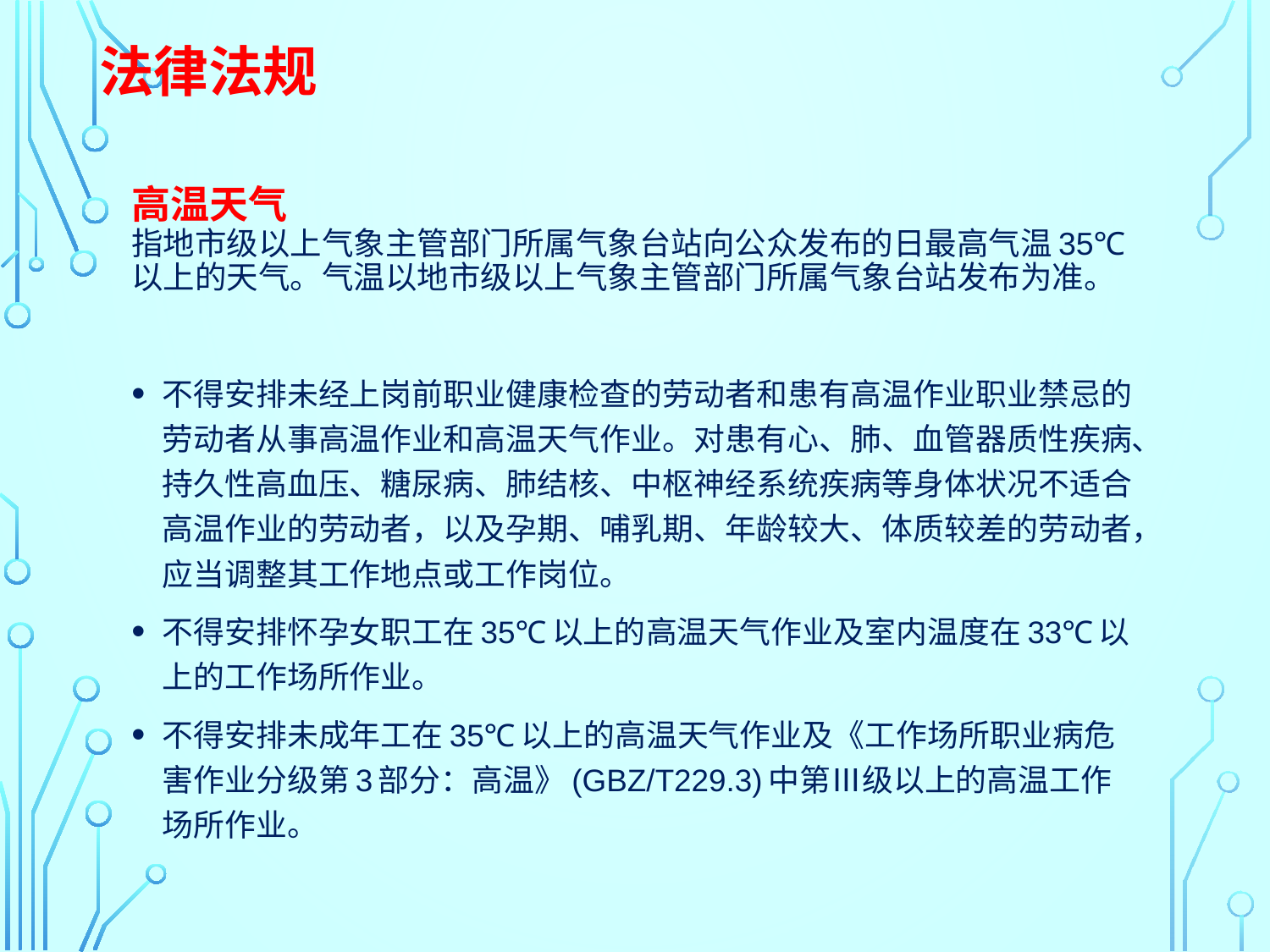

法律法规
# 高温天气 指地市级以上气象主管部门所属气象台站向公众发布的日最高气温35℃以上的天气。气温以地市级以上气象主管部门所属气象台站发布为准。
不得安排未经上岗前职业健康检查的劳动者和患有高温作业职业禁忌的劳动者从事高温作业和高温天气作业。对患有心、肺、血管器质性疾病、持久性高血压、糖尿病、肺结核、中枢神经系统疾病等身体状况不适合高温作业的劳动者，以及孕期、哺乳期、年龄较大、体质较差的劳动者，应当调整其工作地点或工作岗位。
不得安排怀孕女职工在35℃以上的高温天气作业及室内温度在33℃以上的工作场所作业。
不得安排未成年工在35℃以上的高温天气作业及《工作场所职业病危害作业分级第3部分：高温》(GBZ/T229.3)中第Ⅲ级以上的高温工作场所作业。